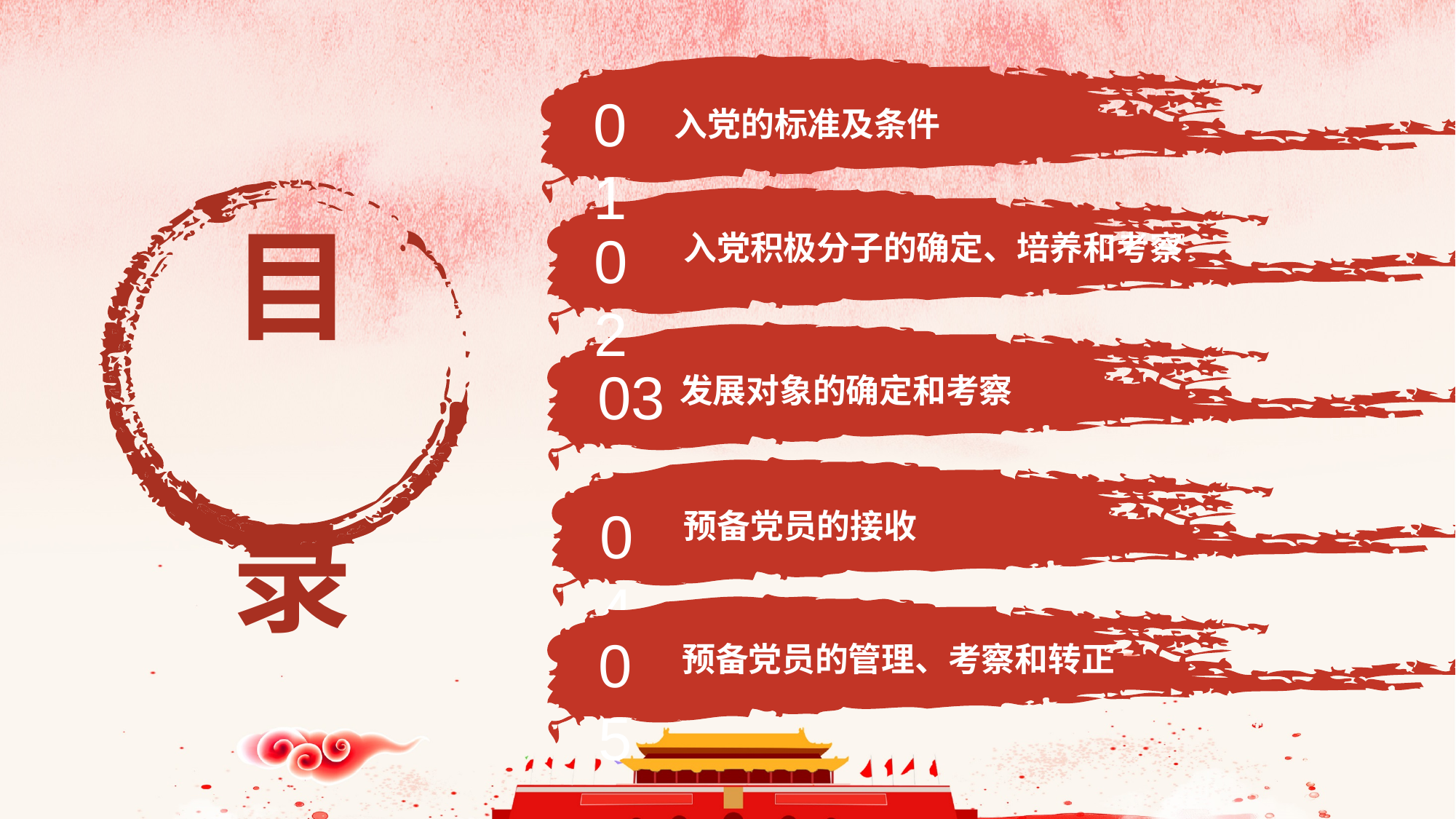

01
入党的标准及条件

目
录
02
入党积极分子的确定、培养和考察

03
发展对象的确定和考察

04
预备党员的接收

05
预备党员的管理、考察和转正